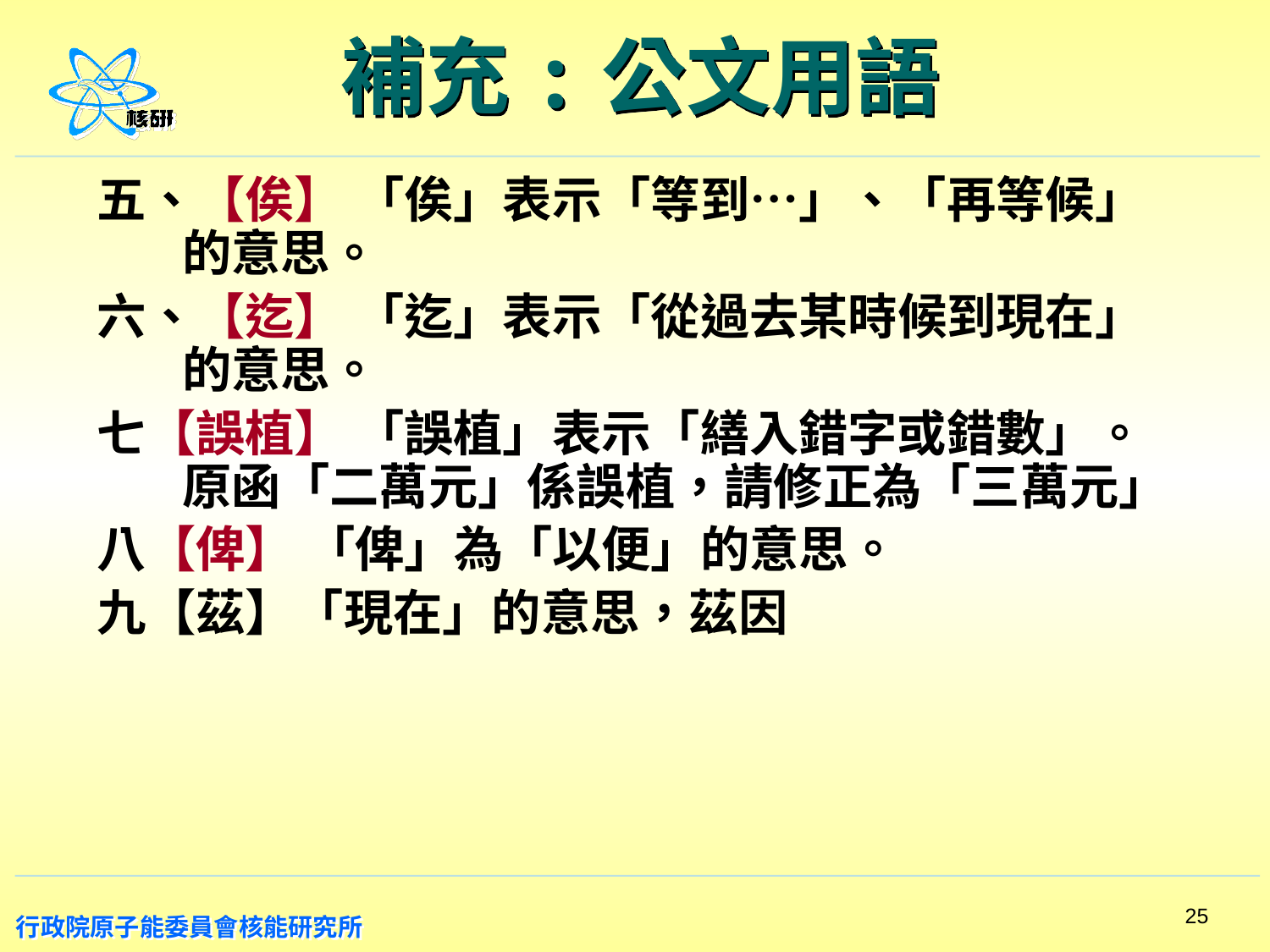

# 補充:公文用語
五、【俟】 「俟」表示「等到…」、「再等候」的意思。
六、【迄】 「迄」表示「從過去某時候到現在」的意思。
七【誤植】 「誤植」表示「繕入錯字或錯數」。原函「二萬元」係誤植，請修正為「三萬元」
八【俾】 「俾」為「以便」的意思。
九【茲】「現在」的意思，茲因

25